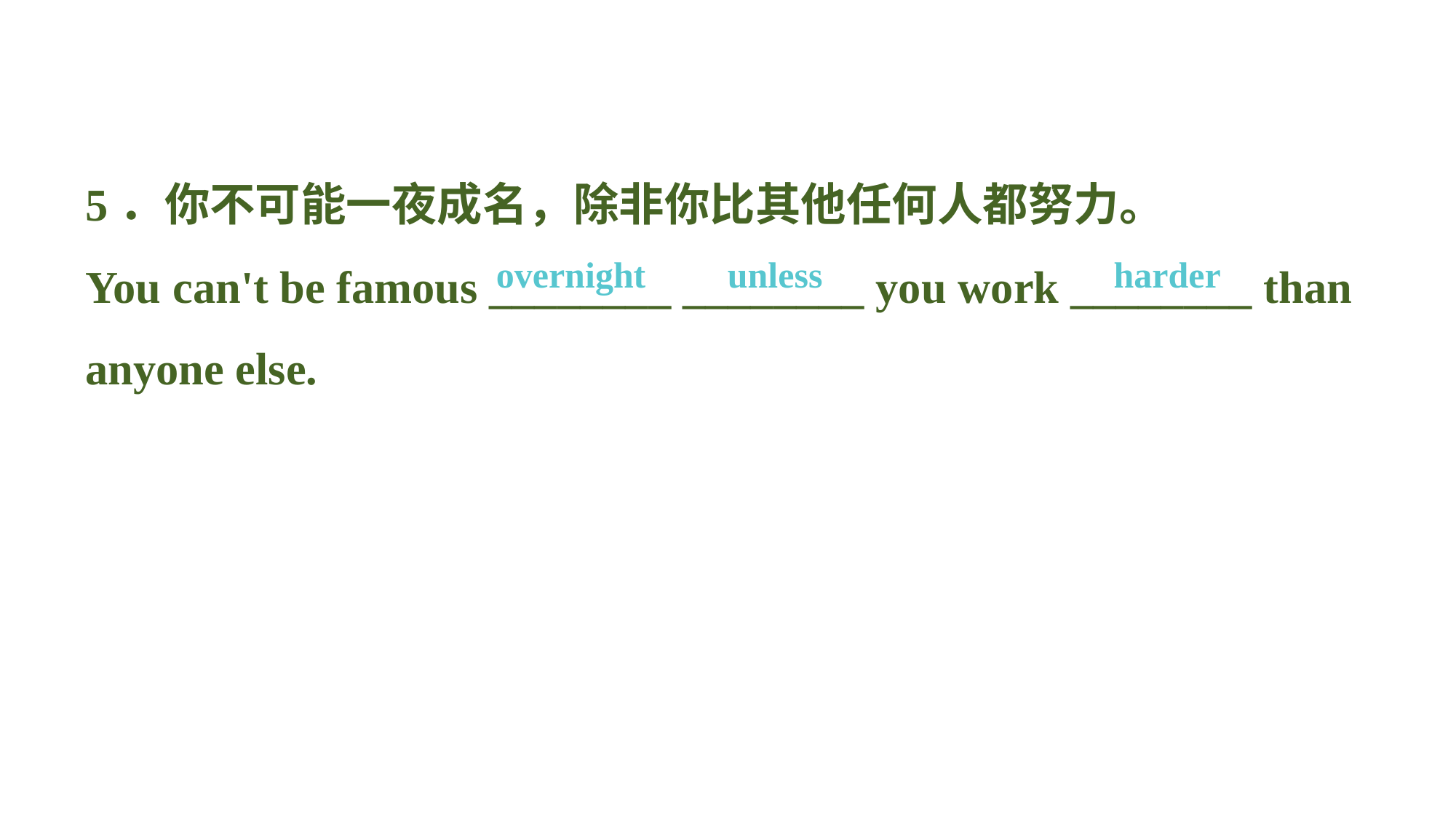

5．你不可能一夜成名，除非你比其他任何人都努力。
You can't be famous ________ ________ you work ________ than anyone else.
overnight         unless                                harder